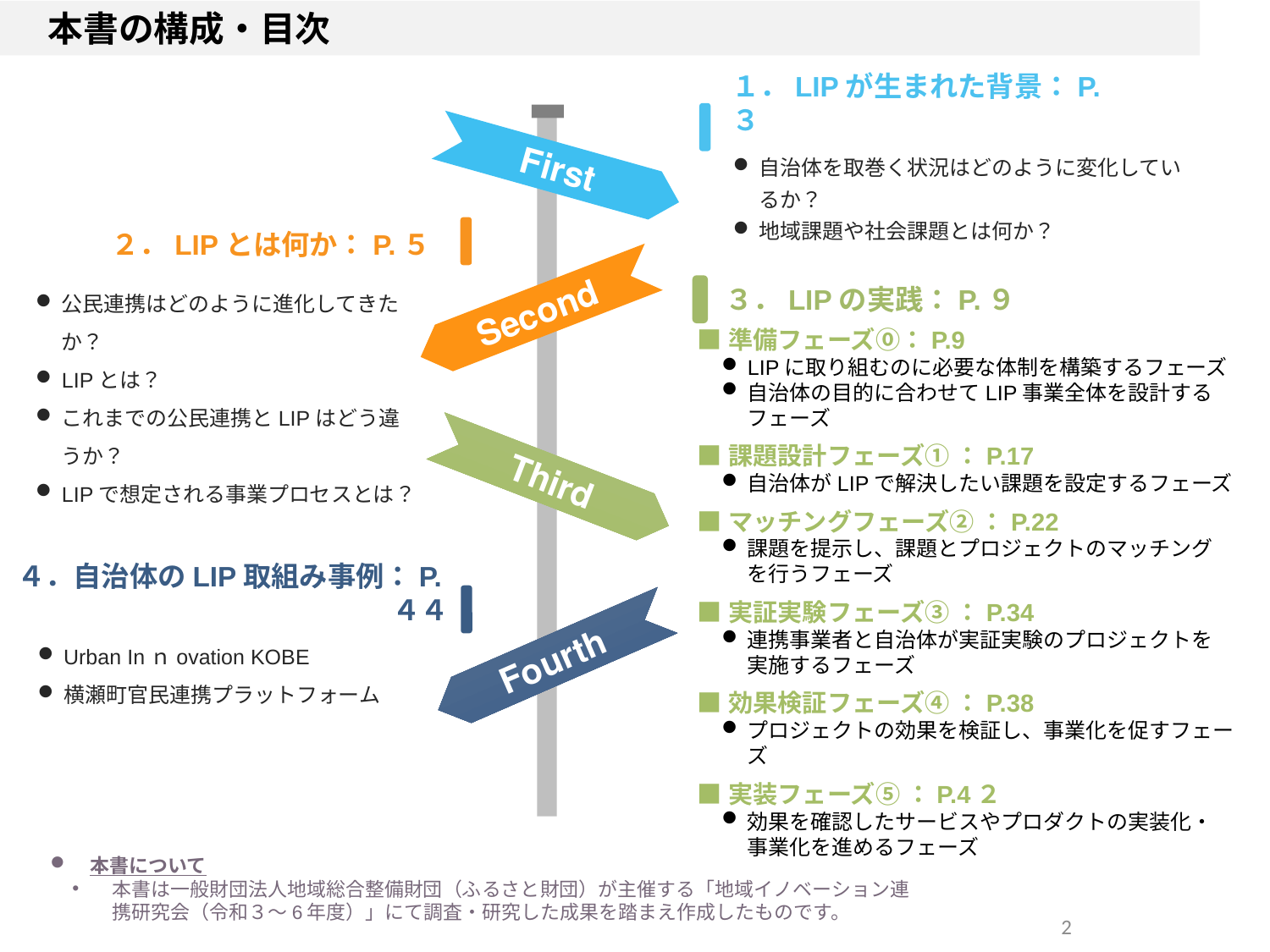

本書の構成・目次
１．LIPが生まれた背景：P.３
自治体を取巻く状況はどのように変化しているか？
地域課題や社会課題とは何か？

First

２．LIPとは何か：P.５

公民連携はどのように進化してきたか？
LIPとは？
これまでの公民連携とLIPはどう違うか？
LIPで想定される事業プロセスとは？
３．LIPの実践：P.９

Second
■準備フェーズ⓪：P.9
LIPに取り組むのに必要な体制を構築するフェーズ
自治体の目的に合わせてLIP事業全体を設計するフェーズ
■課題設計フェーズ① ：P.17
自治体がLIPで解決したい課題を設定するフェーズ
■マッチングフェーズ② ：P.22
課題を提示し、課題とプロジェクトのマッチングを行うフェーズ
■実証実験フェーズ③ ：P.34
連携事業者と自治体が実証実験のプロジェクトを実施するフェーズ
■効果検証フェーズ④ ：P.38
プロジェクトの効果を検証し、事業化を促すフェーズ
■実装フェーズ⑤ ：P.4２
効果を確認したサービスやプロダクトの実装化・事業化を進めるフェーズ
Third
４．自治体のLIP取組み事例：P.４４

Urban Inｎovation KOBE
横瀬町官民連携プラットフォーム
Fourth
本書について
本書は一般財団法人地域総合整備財団（ふるさと財団）が主催する「地域イノベーション連携研究会（令和３～6年度）」にて調査・研究した成果を踏まえ作成したものです。
2